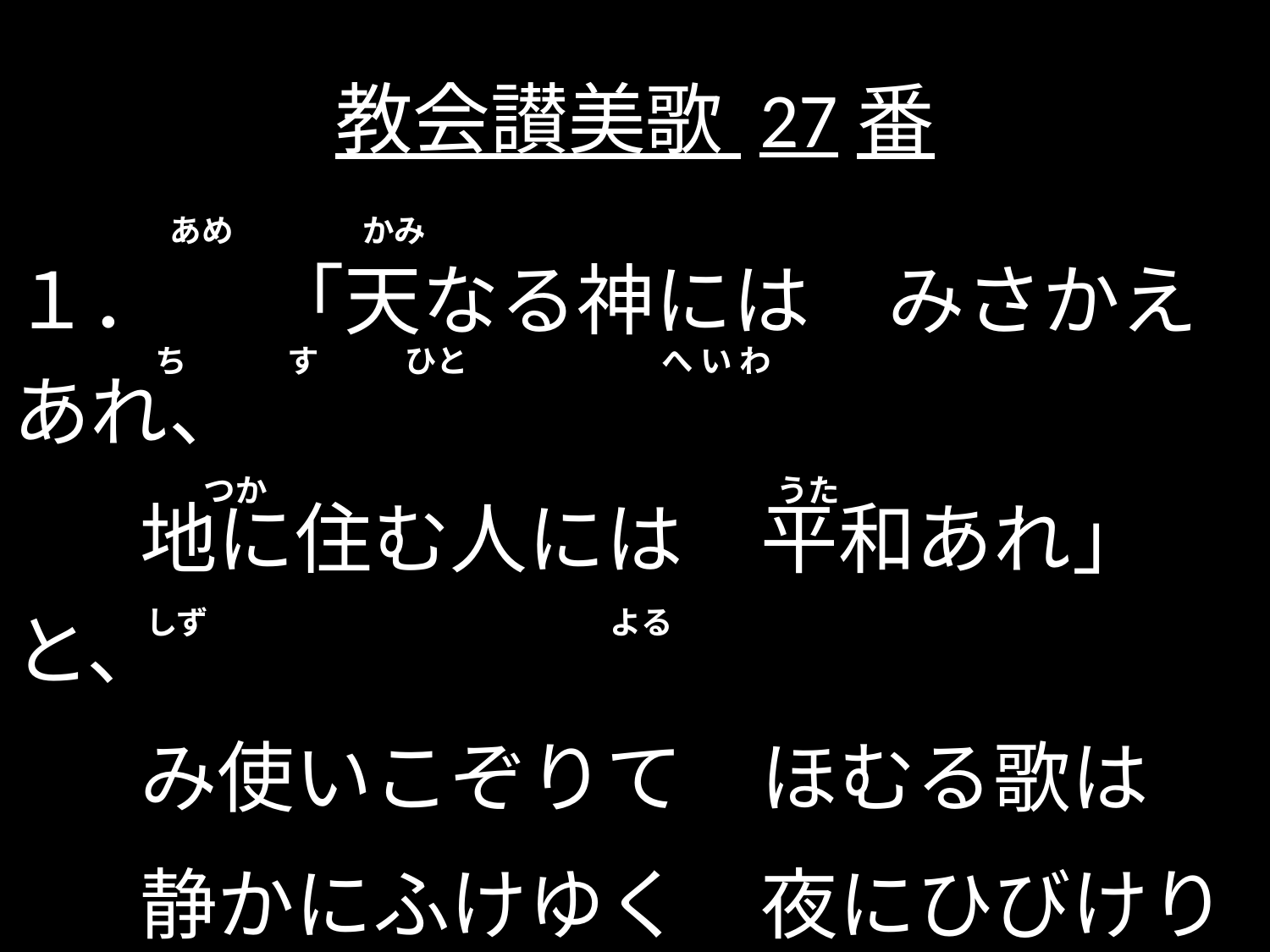

# 教会讃美歌 27番
            あめ                  かみ
１．	「天なる神には　みさかえあれ、
	地に住む人には　平和あれ」と、
	み使いこぞりて　ほむる歌は
	静かにふけゆく　夜にひびけり
          ち              す            ひと                           へ い わ
                 つか                                                                       うた
         しず                                                        よる